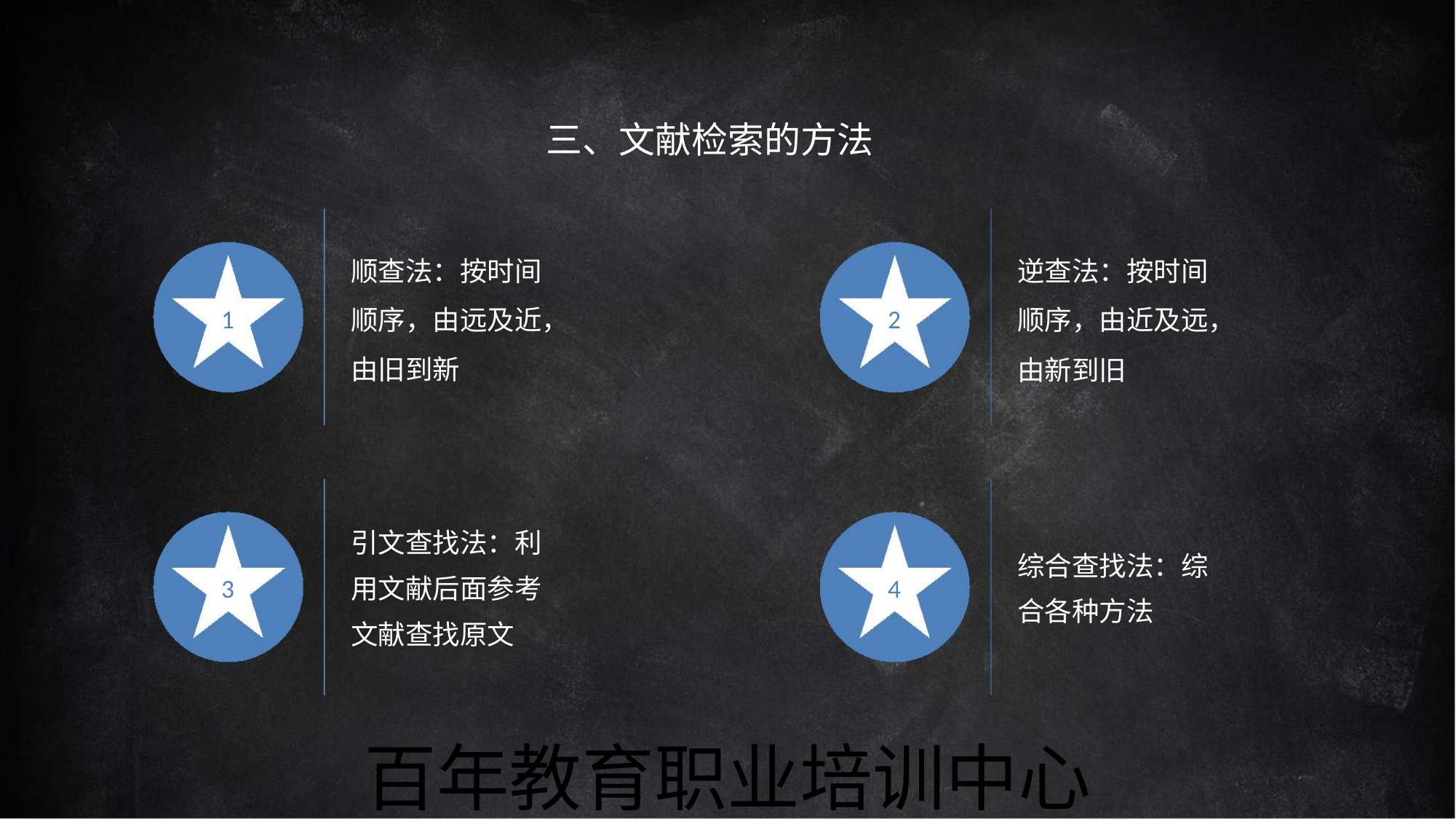

三、文献检索的方法
顺查法：按时间
逆查法：按时间
顺序，由近及远，
由新到旧
1
2
顺序，由远及近，
由旧到新
引文查找法：利
用文献后面参考
文献查找原文
综合查找法：综
合各种方法
3
4
百年教育职业培训中心